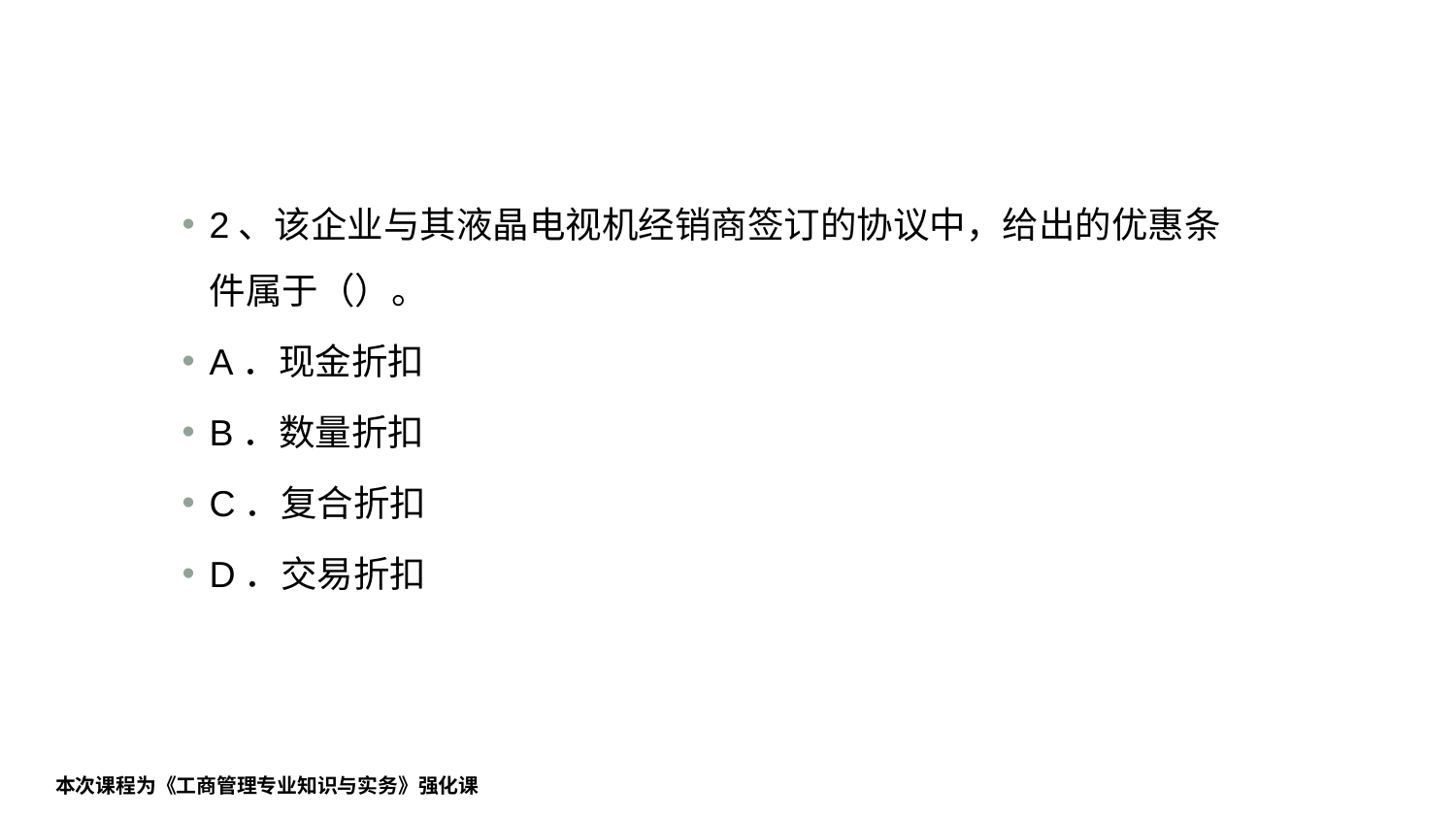

#
2、该企业与其液晶电视机经销商签订的协议中，给出的优惠条件属于（）。
A．现金折扣
B．数量折扣
C．复合折扣
D．交易折扣